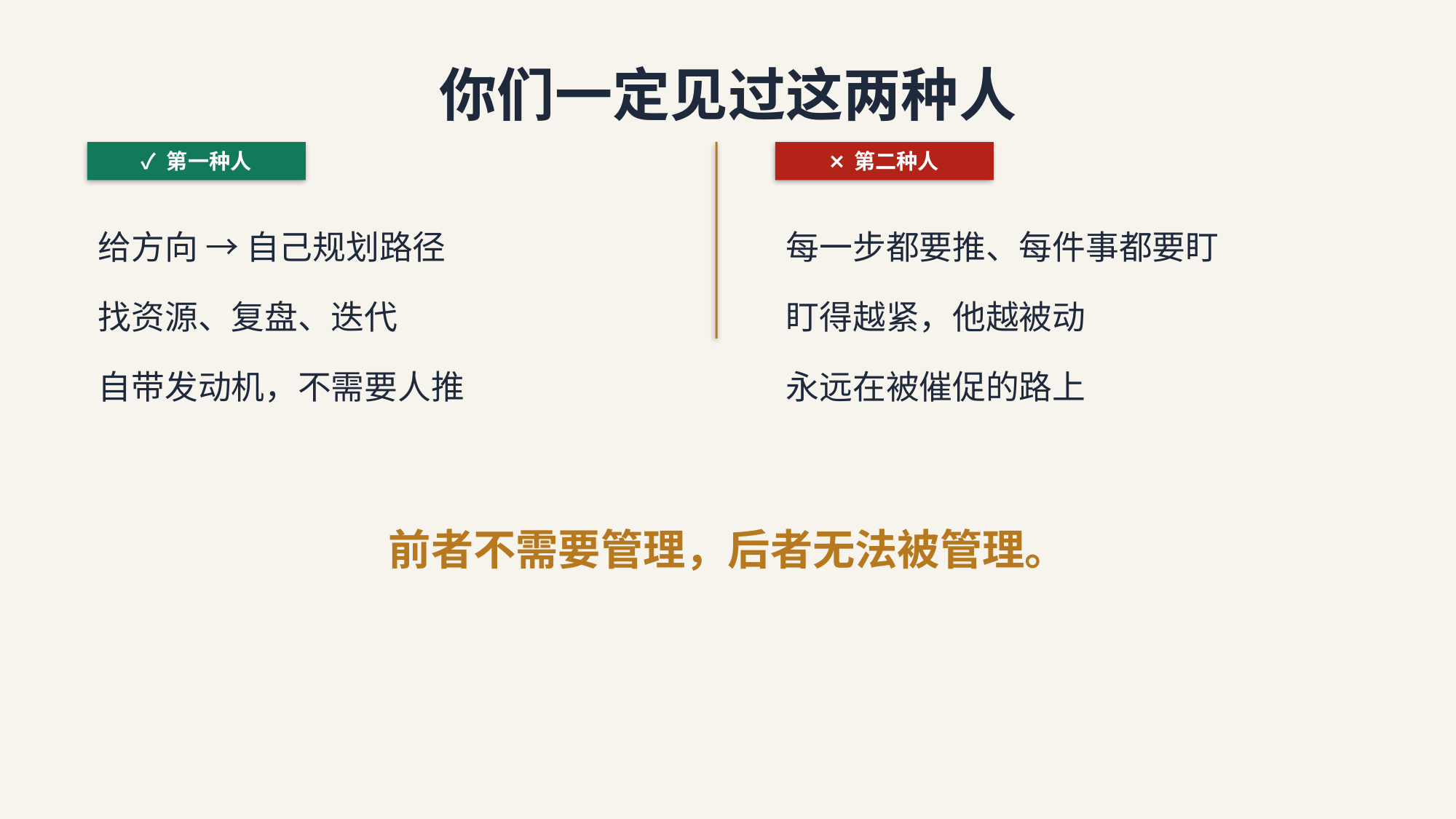

你们一定见过这两种人
✓ 第一种人

❌ 第二种人
给方向 → 自己规划路径
找资源、复盘、迭代
自带发动机，不需要人推
每一步都要推、每件事都要盯
盯得越紧，他越被动
永远在被催促的路上
前者不需要管理，后者无法被管理。